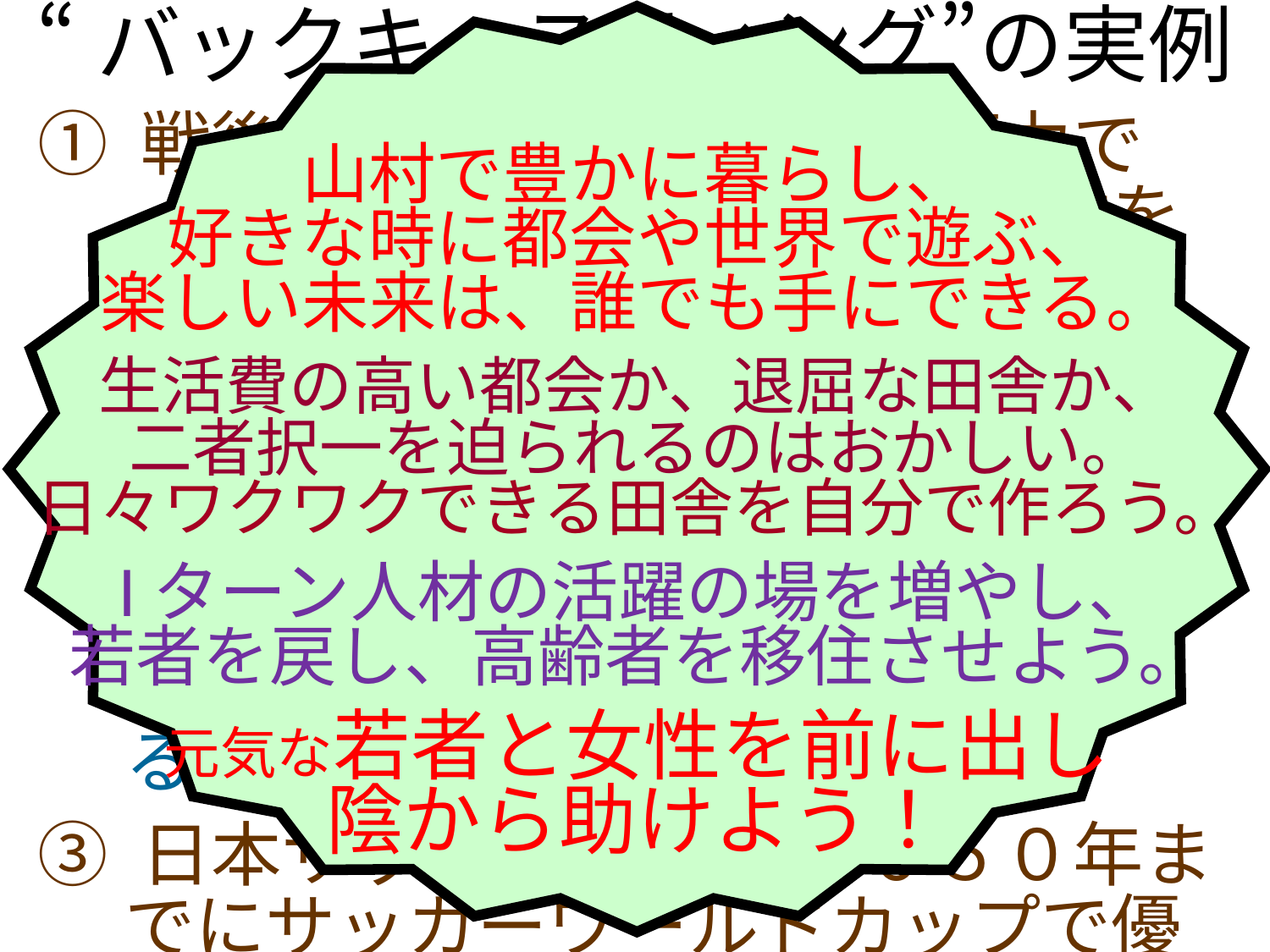

“バックキャスティング”の実例

山村で豊かに暮らし、
好きな時に都会や世界で遊ぶ、
楽しい未来は、誰でも手にできる。
生活費の高い都会か、退屈な田舎か、
二者択一を迫られるのはおかしい。
日々ワクワクできる田舎を自分で作ろう。
Iターン人材の活躍の場を増やし、
若者を戻し、高齢者を移住させよう。
元気な若者と女性を前に出し
陰から助けよう！

① 戦後日本： 平和産業の技術力で　　国際社会の中で名誉ある地位を得る
② 大谷翔平： 大リーグで二刀流をする
　　 イチロー： 野球の走攻守を極める
　　 松井秀喜： チームを世界一にする
③ 日本サッカー協会： ２０５０年までにサッカーワールドカップで優勝する
④ 広島・長崎： 最後の被爆地になる
番外(藻谷)： ① 日本中・世界中を旅行できる仕事をする
　　　　　　　　　　 ② 少しでも多くの「事実」を知る立場になる
　　　　　　　　　　 ③ 間違った選択をする組織や社会を減らす